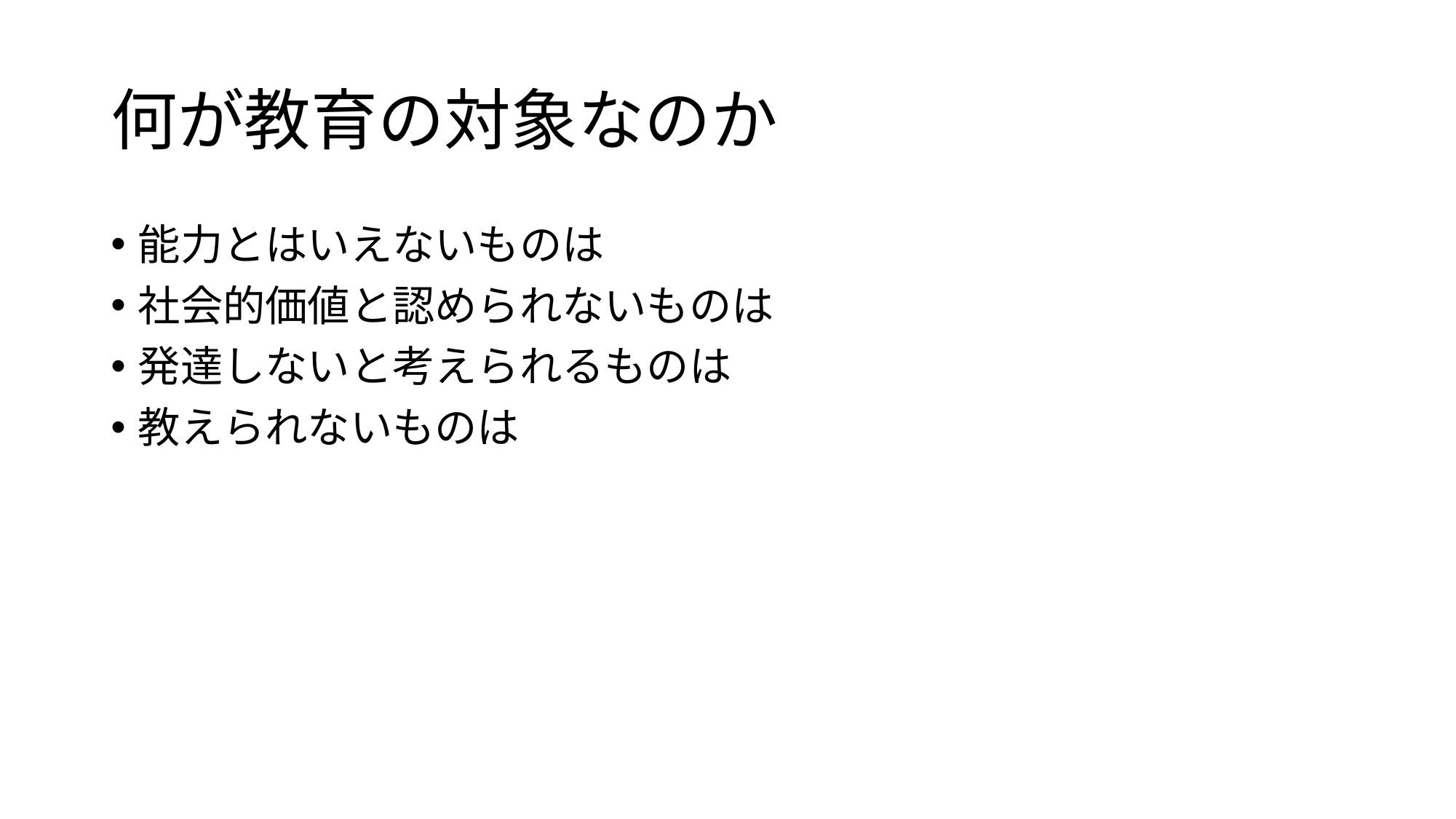

# 何が教育の対象なのか
能力とはいえないものは
社会的価値と認められないものは
発達しないと考えられるものは
教えられないものは